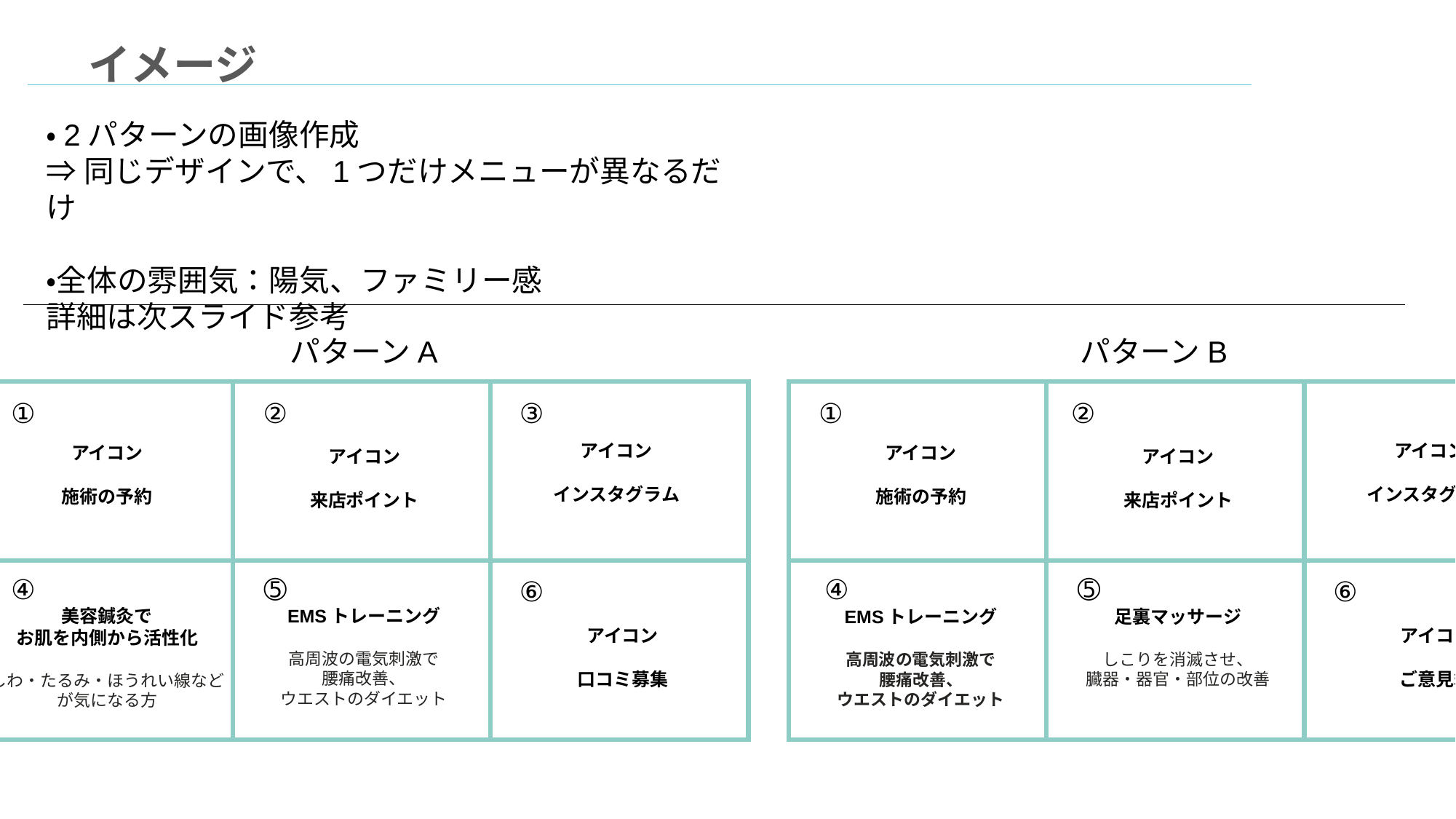

イメージ
・2パターンの画像作成
⇒同じデザインで、1つだけメニューが異なるだけ

・全体の雰囲気：陽気、ファミリー感
詳細は次スライド参考
パターンA
パターンB

①
②
③
①
②
アイコン

インスタグラム
アイコン

インスタグラム
アイコン

施術の予約
アイコン

施術の予約
アイコン

来店ポイント
アイコン

来店ポイント

④
➄
④
➄
⑥
⑥
美容鍼灸で
お肌を内側から活性化

しわ・たるみ・ほうれい線など
が気になる方

EMSトレーニング

高周波の電気刺激で
腰痛改善、
ウエストのダイエット
EMSトレーニング

高周波の電気刺激で
腰痛改善、
ウエストのダイエット
足裏マッサージ

しこりを消滅させ、
臓器・器官・部位の改善
アイコン

口コミ募集
アイコン

ご意見箱